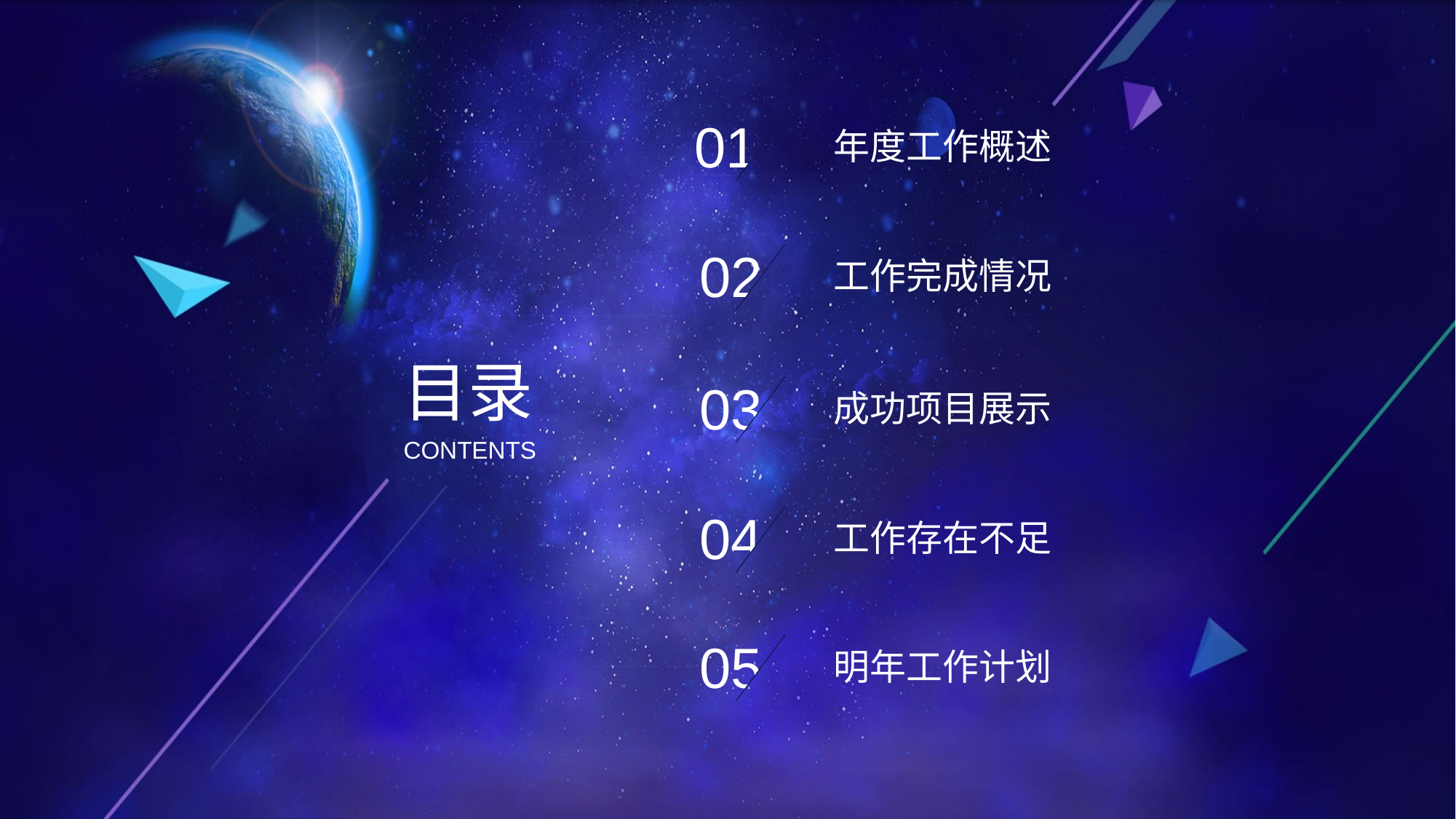

01

年度工作概述
02

工作完成情况
目录
03

成功项目展示
CONTENTS
04

工作存在不足
05

明年工作计划